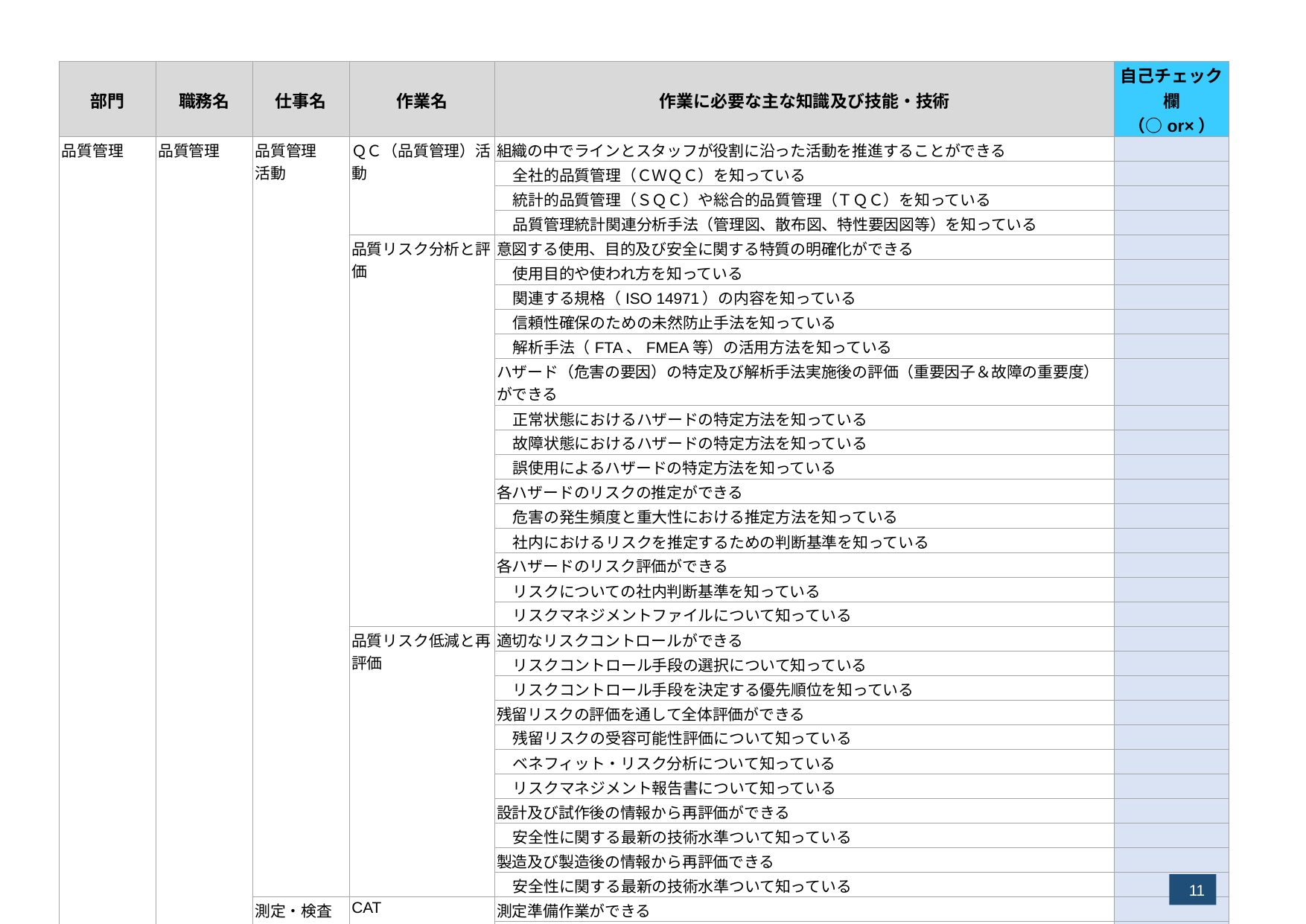

| 部門 | 職務名 | 仕事名 | 作業名 | 作業に必要な主な知識及び技能・技術 | 自己チェック欄 （○or×） |
| --- | --- | --- | --- | --- | --- |
| 品質管理 | 品質管理 | 品質管理 活動 | ＱＣ（品質管理）活動 | 組織の中でラインとスタッフが役割に沿った活動を推進することができる |  |
|  |  |  |  | 全社的品質管理（ＣＷＱＣ）を知っている |  |
|  |  |  |  | 統計的品質管理（ＳＱＣ）や総合的品質管理（ＴＱＣ）を知っている |  |
|  |  |  |  | 品質管理統計関連分析手法（管理図、散布図、特性要因図等）を知っている |  |
|  |  |  | 品質リスク分析と評価 | 意図する使用、目的及び安全に関する特質の明確化ができる |  |
|  |  |  |  | 使用目的や使われ方を知っている |  |
|  |  |  |  | 関連する規格（ISO 14971）の内容を知っている |  |
|  |  |  |  | 信頼性確保のための未然防止手法を知っている |  |
|  |  |  |  | 解析手法（FTA、FMEA等）の活用方法を知っている |  |
|  |  |  |  | ハザード（危害の要因）の特定及び解析手法実施後の評価（重要因子＆故障の重要度）ができる |  |
|  |  |  |  | 正常状態におけるハザードの特定方法を知っている |  |
|  |  |  |  | 故障状態におけるハザードの特定方法を知っている |  |
|  |  |  |  | 誤使用によるハザードの特定方法を知っている |  |
|  |  |  |  | 各ハザードのリスクの推定ができる |  |
|  |  |  |  | 危害の発生頻度と重大性における推定方法を知っている |  |
|  |  |  |  | 社内におけるリスクを推定するための判断基準を知っている |  |
|  |  |  |  | 各ハザードのリスク評価ができる |  |
|  |  |  |  | リスクについての社内判断基準を知っている |  |
|  |  |  |  | リスクマネジメントファイルについて知っている |  |
|  |  |  | 品質リスク低減と再評価 | 適切なリスクコントロールができる |  |
|  |  |  |  | リスクコントロール手段の選択について知っている |  |
|  |  |  |  | リスクコントロール手段を決定する優先順位を知っている |  |
|  |  |  |  | 残留リスクの評価を通して全体評価ができる |  |
|  |  |  |  | 残留リスクの受容可能性評価について知っている |  |
|  |  |  |  | ベネフィット・リスク分析について知っている |  |
|  |  |  |  | リスクマネジメント報告書について知っている |  |
|  |  |  |  | 設計及び試作後の情報から再評価ができる |  |
|  |  |  |  | 安全性に関する最新の技術水準ついて知っている |  |
|  |  |  |  | 製造及び製造後の情報から再評価できる |  |
|  |  |  |  | 安全性に関する最新の技術水準ついて知っている |  |
|  |  | 測定・検査 | CAT | 測定準備作業ができる |  |
|  |  |  |  | CADデータの取得方法を知っている |  |
|  |  |  |  | 測定と検査を知っている |  |
11